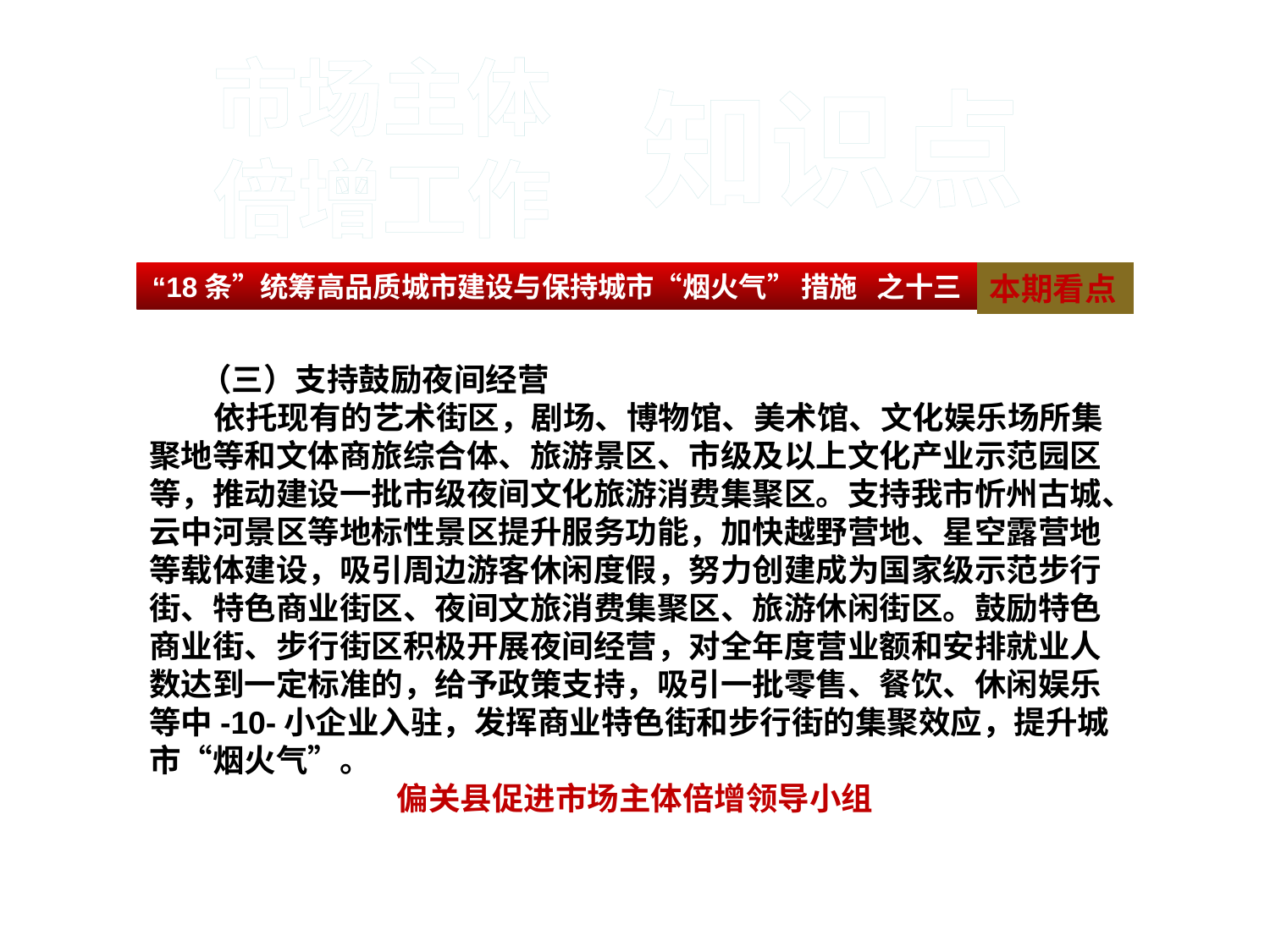

#

市场主体
倍增工作
知识点

      （三）支持鼓励夜间经营
        依托现有的艺术街区，剧场、博物馆、美术馆、文化娱乐场所集聚地等和文体商旅综合体、旅游景区、市级及以上文化产业示范园区等，推动建设一批市级夜间文化旅游消费集聚区。支持我市忻州古城、云中河景区等地标性景区提升服务功能，加快越野营地、星空露营地等载体建设，吸引周边游客休闲度假，努力创建成为国家级示范步行街、特色商业街区、夜间文旅消费集聚区、旅游休闲街区。鼓励特色商业街、步行街区积极开展夜间经营，对全年度营业额和安排就业人数达到一定标准的，给予政策支持，吸引一批零售、餐饮、休闲娱乐等中-10-小企业入驻，发挥商业特色街和步行街的集聚效应，提升城市“烟火气”。
偏关县促进市场主体倍增领导小组
“18条”统筹高品质城市建设与保持城市“烟火气” 措施   之十三
本期看点